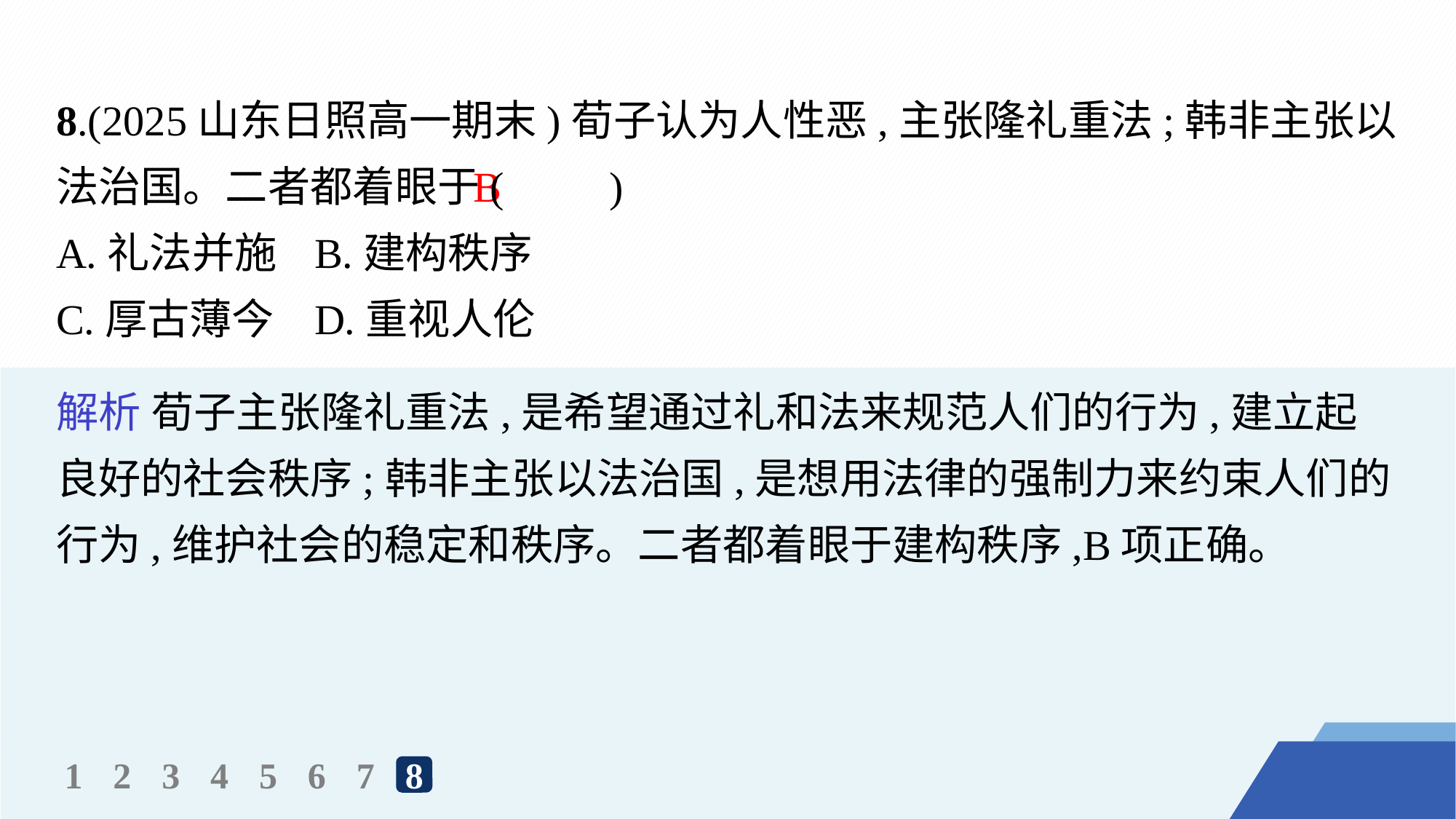

8.(2025山东日照高一期末)荀子认为人性恶,主张隆礼重法;韩非主张以法治国。二者都着眼于(　　)
A.礼法并施	B.建构秩序
C.厚古薄今	D.重视人伦
B
解析 荀子主张隆礼重法,是希望通过礼和法来规范人们的行为,建立起良好的社会秩序;韩非主张以法治国,是想用法律的强制力来约束人们的行为,维护社会的稳定和秩序。二者都着眼于建构秩序,B项正确。
1
2
3
4
5
6
7
8